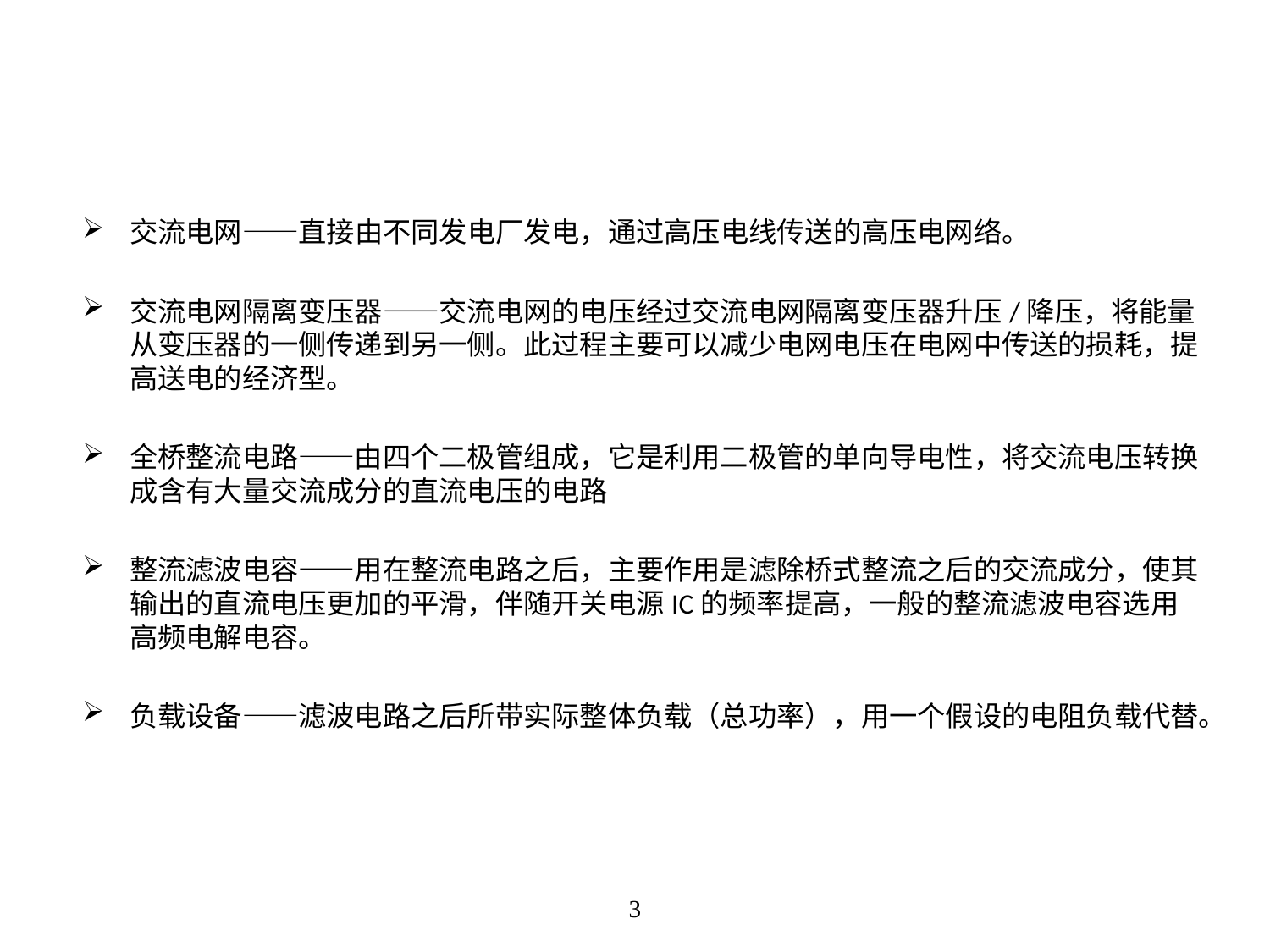

交流电网——直接由不同发电厂发电，通过高压电线传送的高压电网络。

交流电网隔离变压器——交流电网的电压经过交流电网隔离变压器升压/降压，将能量从变压器的一侧传递到另一侧。此过程主要可以减少电网电压在电网中传送的损耗，提高送电的经济型。

全桥整流电路——由四个二极管组成，它是利用二极管的单向导电性，将交流电压转换成含有大量交流成分的直流电压的电路

整流滤波电容——用在整流电路之后，主要作用是滤除桥式整流之后的交流成分，使其输出的直流电压更加的平滑，伴随开关电源IC的频率提高，一般的整流滤波电容选用高频电解电容。

负载设备——滤波电路之后所带实际整体负载（总功率），用一个假设的电阻负载代替。

3